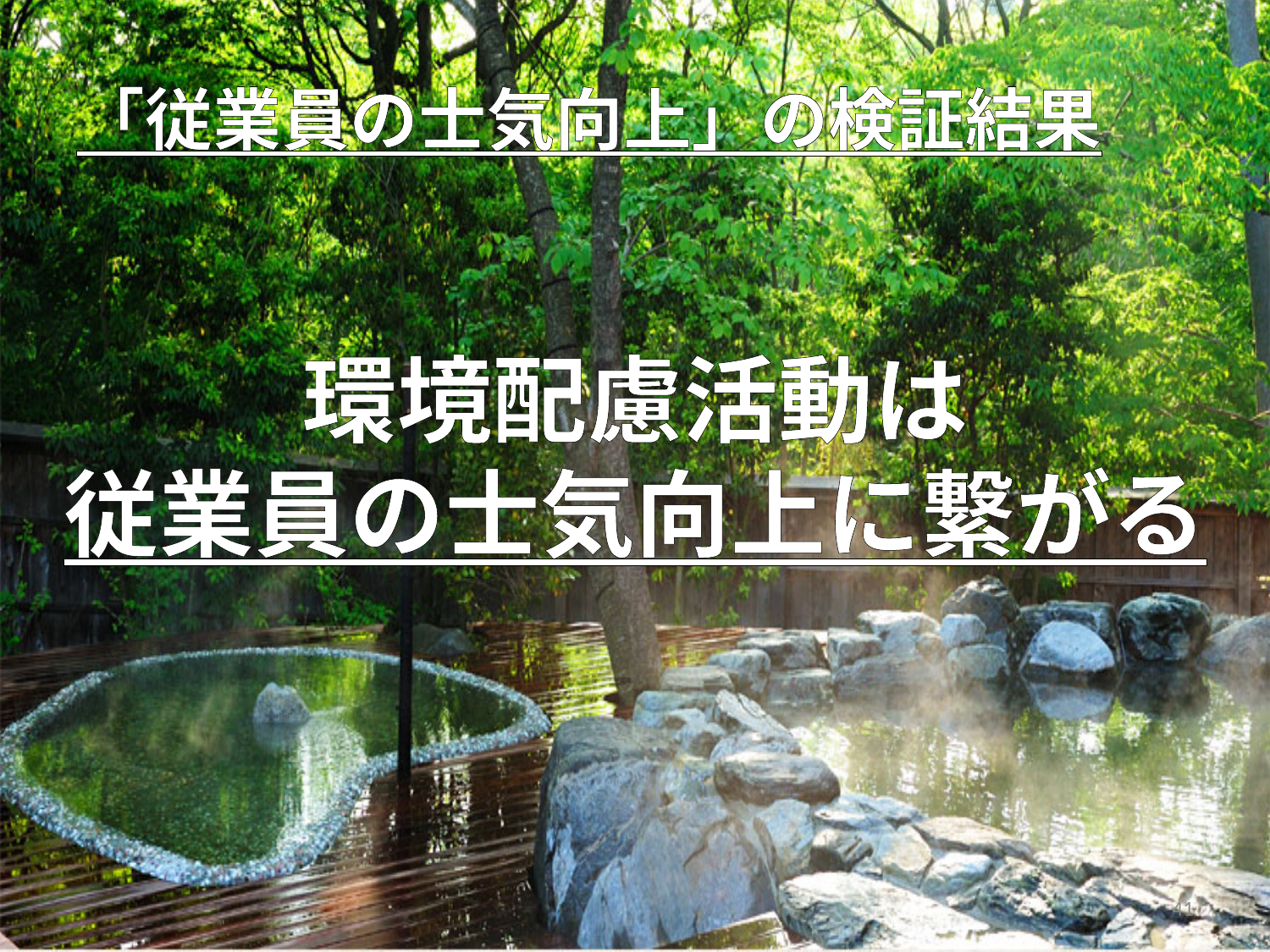

# 「従業員の士気向上」の検証結果
環境配慮活動は
従業員の士気向上に繋がる
41